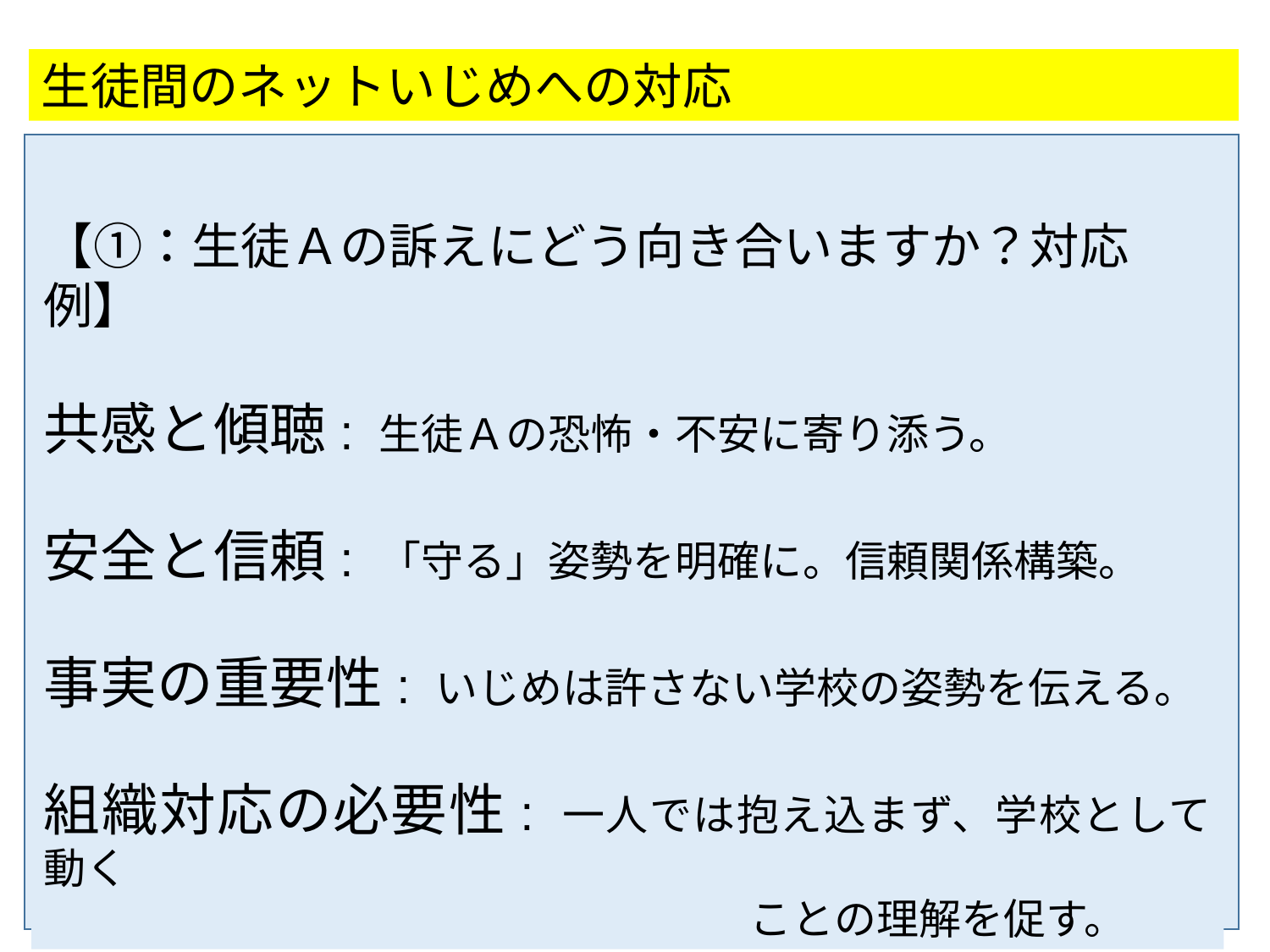

生徒間のネットいじめへの対応

【①：生徒Ａの訴えにどう向き合いますか？対応例】

共感と傾聴: 生徒Ａの恐怖・不安に寄り添う。

安全と信頼: 「守る」姿勢を明確に。信頼関係構築。

事実の重要性: いじめは許さない学校の姿勢を伝える。

組織対応の必要性: 一人では抱え込まず、学校として動く
　　　　　　　　　　　　　　　　   ことの理解を促す。